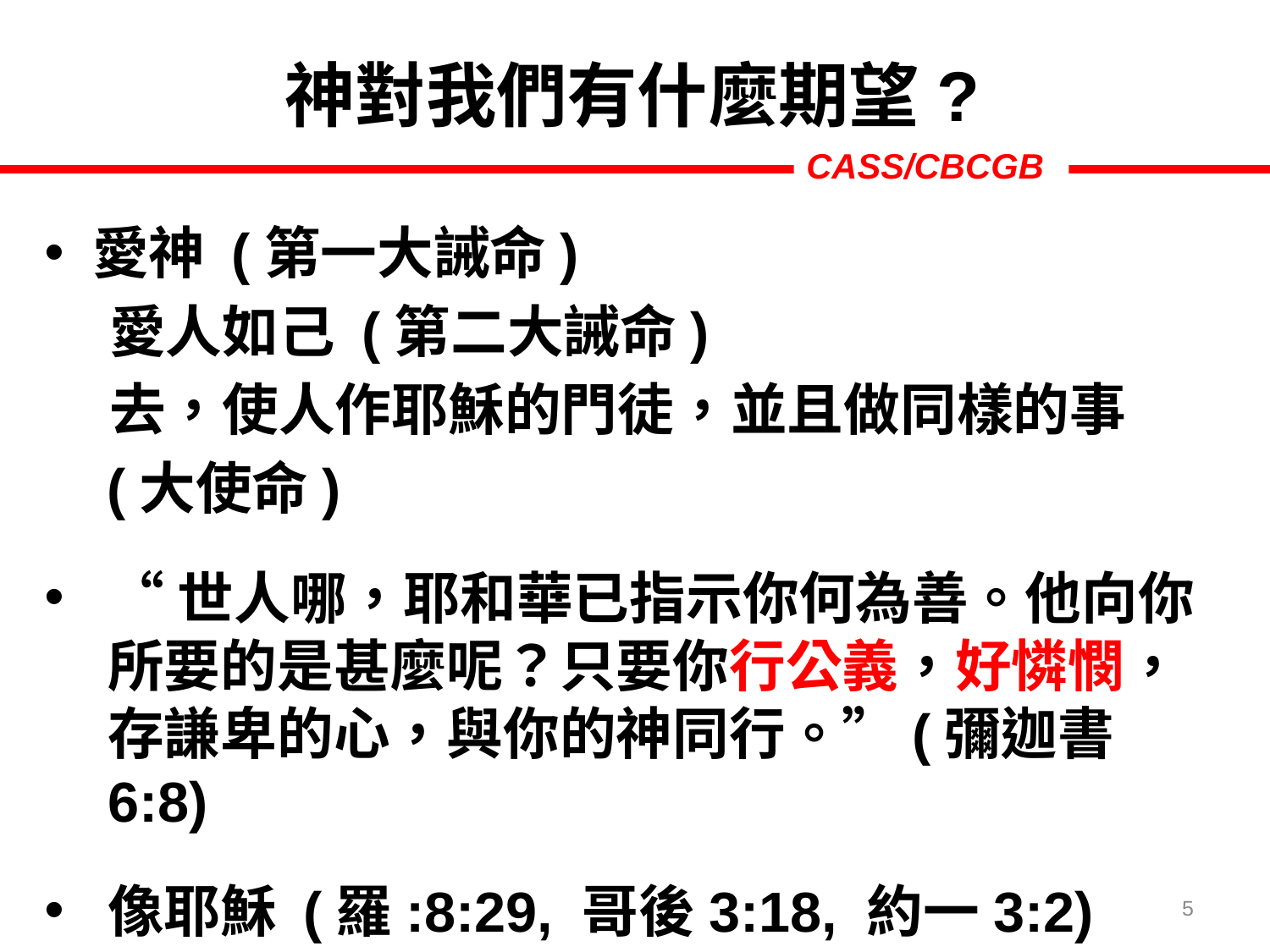

神對我們有什麼期望?
CASS/CBCGB
愛神 (第一大誡命)
    愛人如己 (第二大誡命)
    去，使人作耶穌的門徒，並且做同樣的事
    (大使命)
“世人哪，耶和華已指示你何為善。他向你所要的是甚麼呢？只要你行公義，好憐憫，存謙卑的心，與你的神同行。”(彌迦書6:8)
像耶穌 (羅:8:29, 哥後3:18, 約一3:2)

5